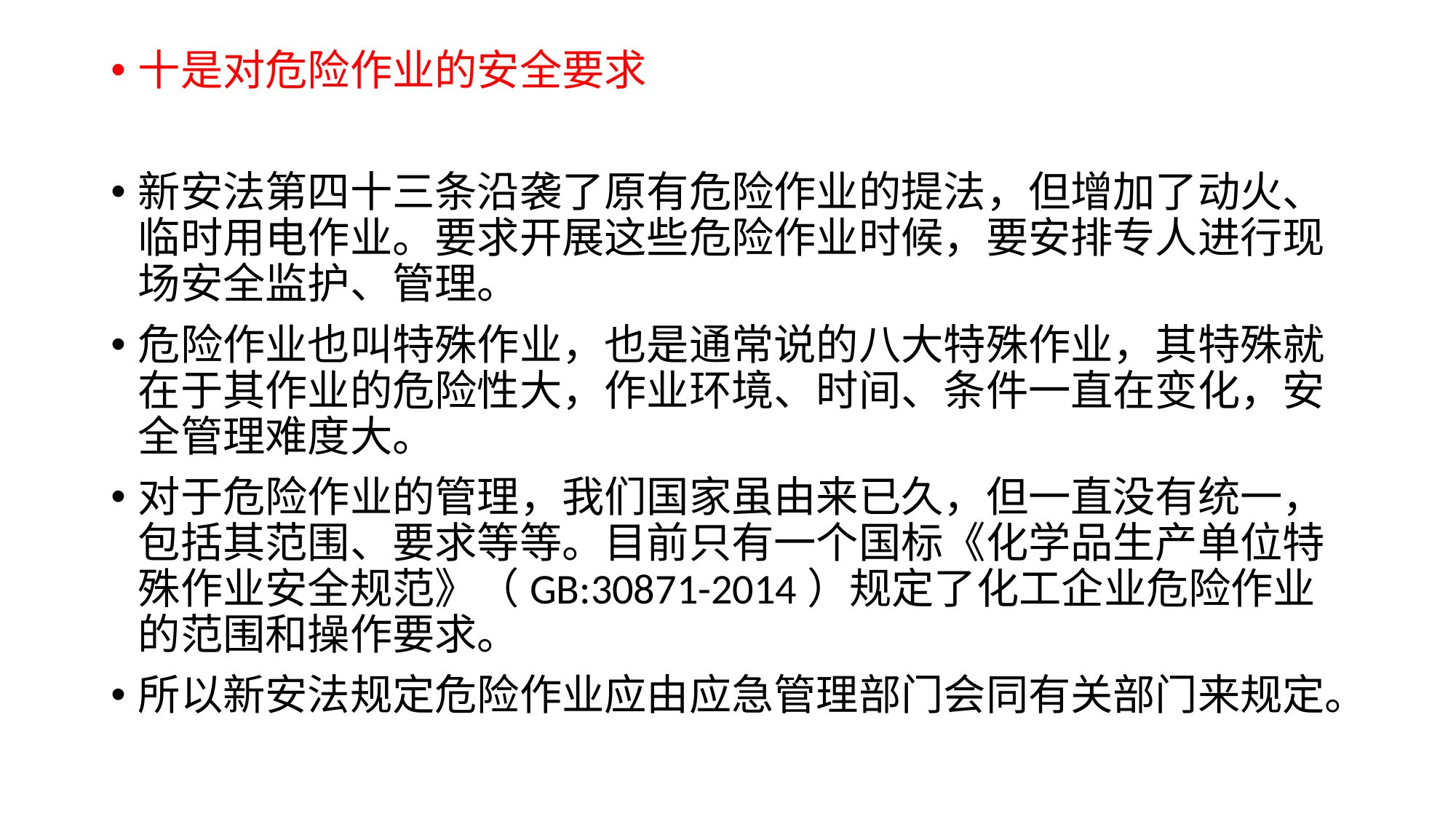

十是对危险作业的安全要求

新安法第四十三条沿袭了原有危险作业的提法，但增加了动火、临时用电作业。要求开展这些危险作业时候，要安排专人进行现场安全监护、管理。
危险作业也叫特殊作业，也是通常说的八大特殊作业，其特殊就在于其作业的危险性大，作业环境、时间、条件一直在变化，安全管理难度大。
对于危险作业的管理，我们国家虽由来已久，但一直没有统一，包括其范围、要求等等。目前只有一个国标《化学品生产单位特殊作业安全规范》（GB:30871-2014）规定了化工企业危险作业的范围和操作要求。
所以新安法规定危险作业应由应急管理部门会同有关部门来规定。
#
112